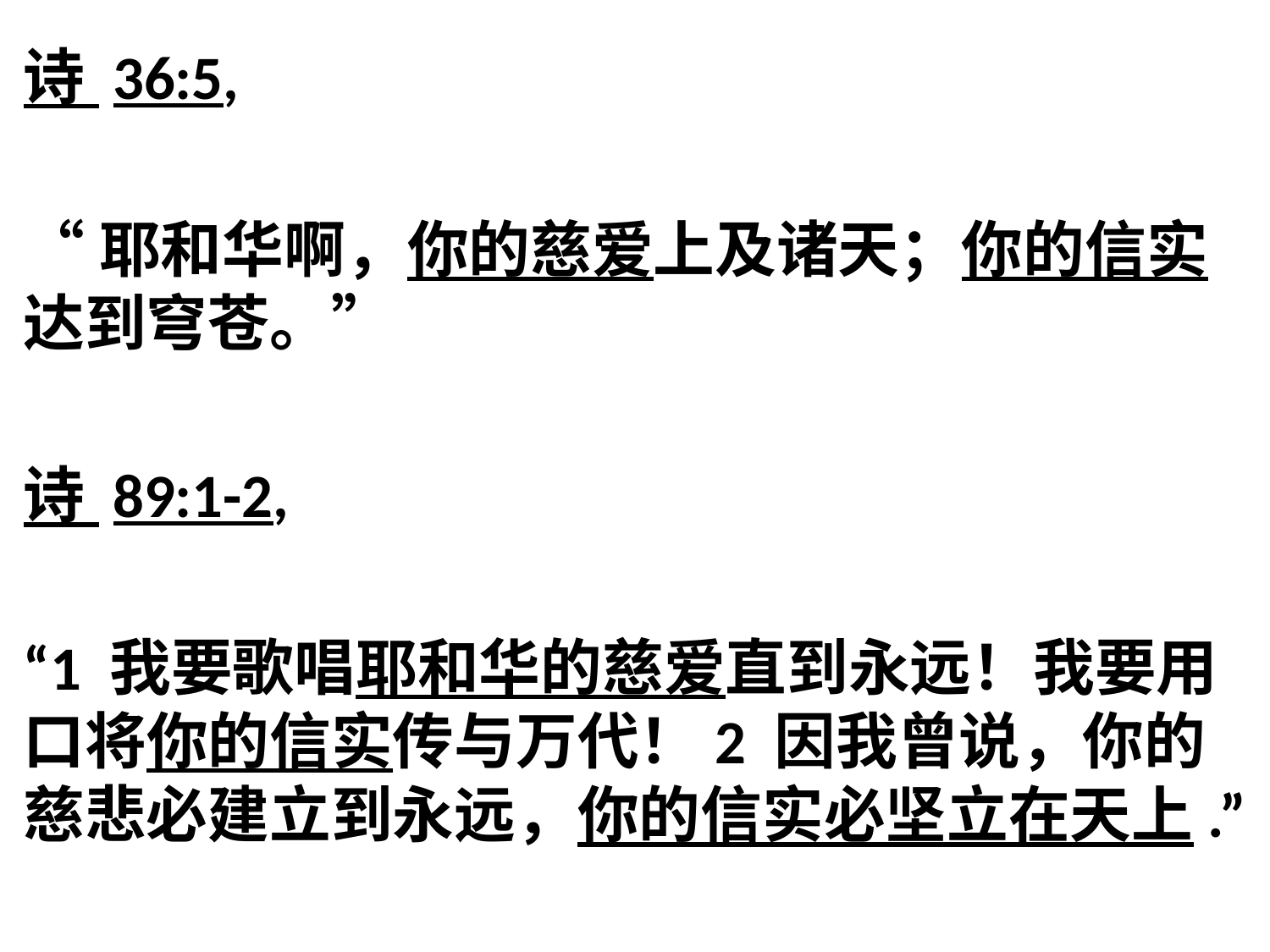

诗 36:5,

“耶和华啊，你的慈爱上及诸天；你的信实达到穹苍。”

诗 89:1-2,

“1 我要歌唱耶和华的慈爱直到永远！我要用口将你的信实传与万代！2 因我曾说，你的慈悲必建立到永远，你的信实必坚立在天上.”